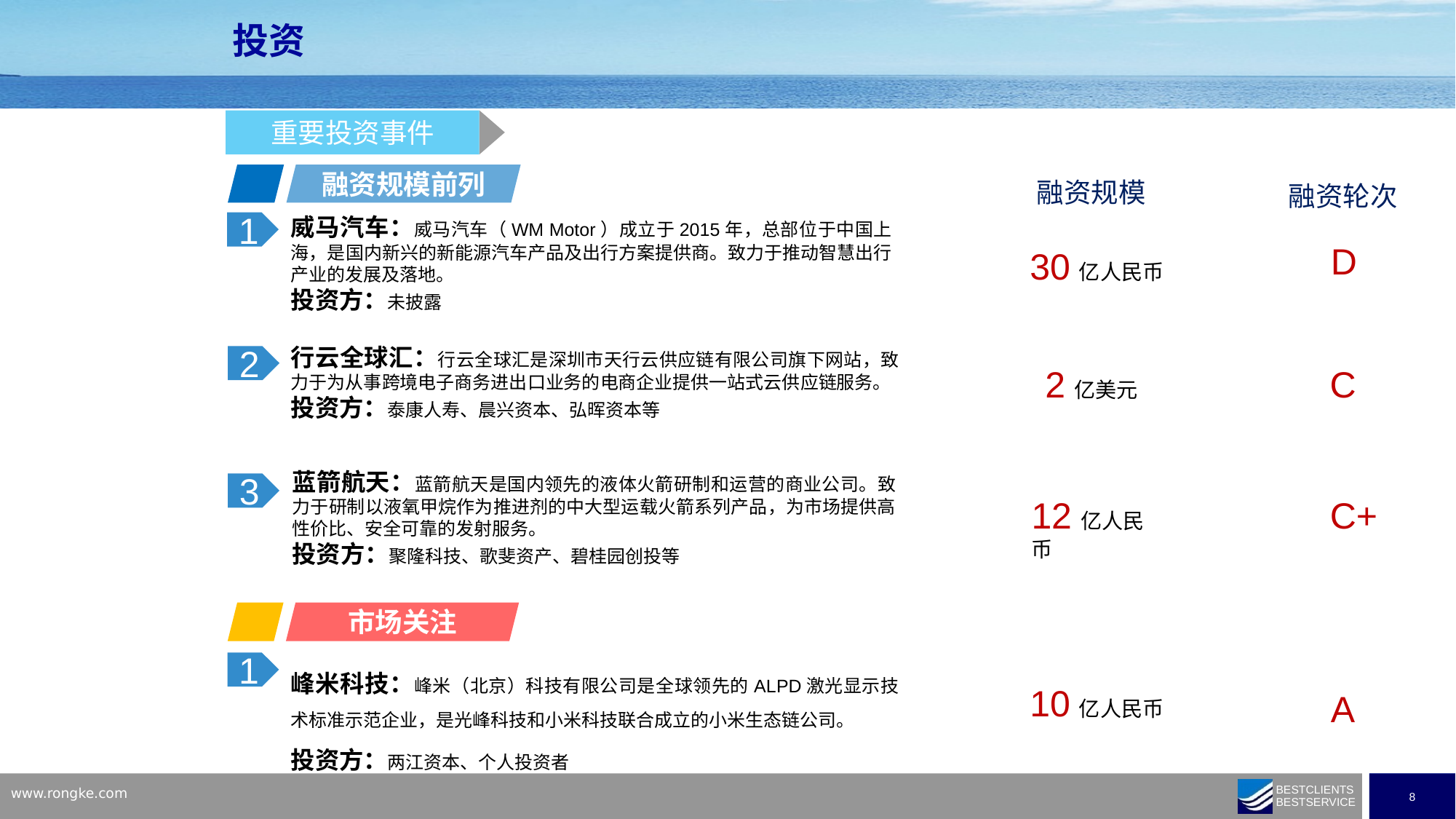

投资
重要投资事件

融资规模前列
融资规模
融资轮次
威马汽车：威马汽车（WM Motor）成立于2015年，总部位于中国上海，是国内新兴的新能源汽车产品及出行方案提供商。致力于推动智慧出行产业的发展及落地。
投资方：未披露
1
D
30亿人民币
行云全球汇：行云全球汇是深圳市天行云供应链有限公司旗下网站，致力于为从事跨境电子商务进出口业务的电商企业提供一站式云供应链服务。
投资方：泰康人寿、晨兴资本、弘晖资本等
2
2亿美元
C
蓝箭航天：蓝箭航天是国内领先的液体火箭研制和运营的商业公司。致力于研制以液氧甲烷作为推进剂的中大型运载火箭系列产品，为市场提供高性价比、安全可靠的发射服务。
投资方：聚隆科技、歌斐资产、碧桂园创投等
3
12亿人民币
C+

市场关注
1
峰米科技：峰米（北京）科技有限公司是全球领先的ALPD激光显示技术标准示范企业，是光峰科技和小米科技联合成立的小米生态链公司。
投资方：两江资本、个人投资者
10亿人民币
A